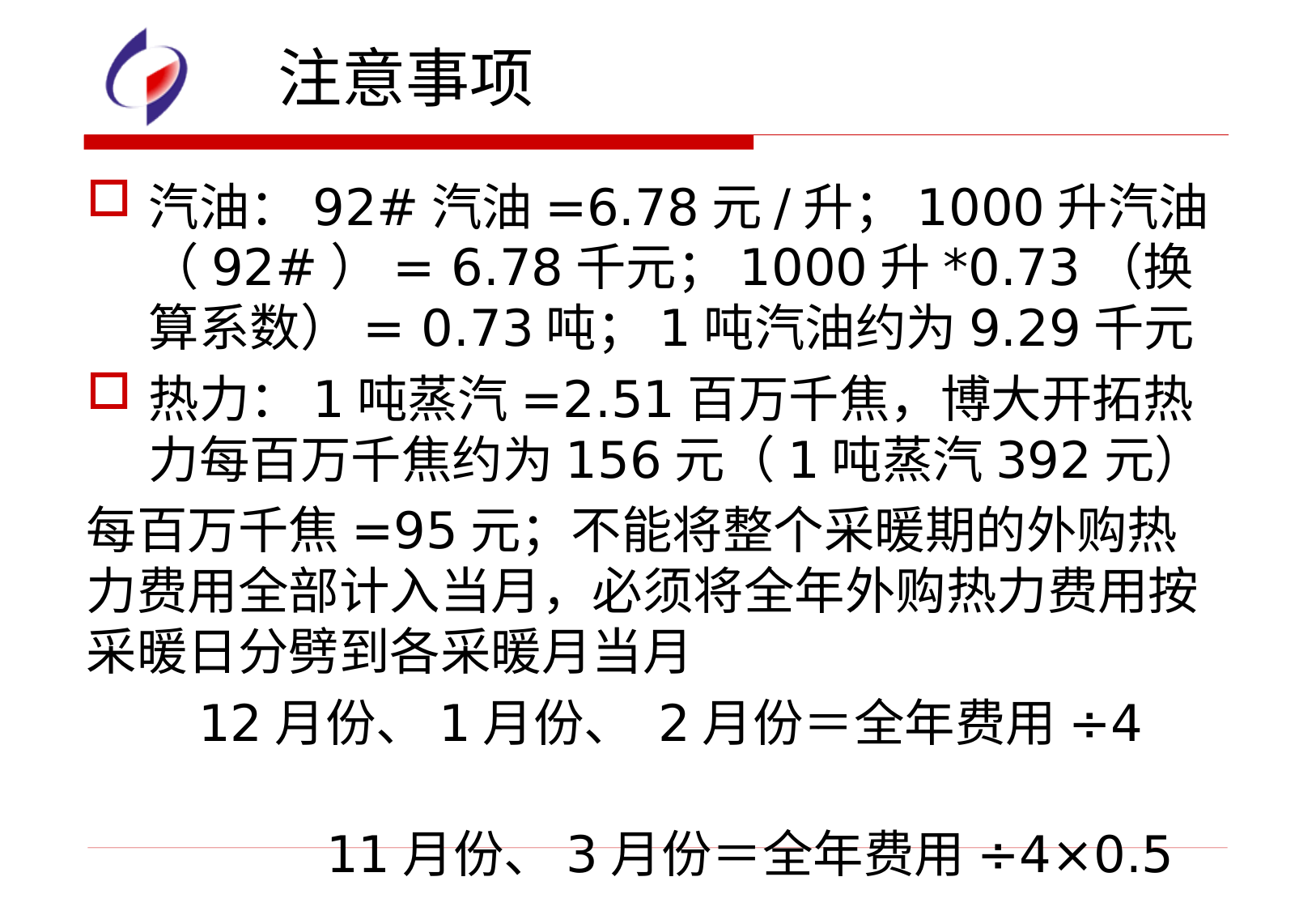

# 注意事项
汽油：92#汽油=6.78元/升；1000升汽油（92#）= 6.78千元；1000升*0.73（换算系数）= 0.73吨；1吨汽油约为9.29千元
热力：1吨蒸汽=2.51百万千焦，博大开拓热力每百万千焦约为156元（1吨蒸汽392元）
每百万千焦=95元；不能将整个采暖期的外购热力费用全部计入当月，必须将全年外购热力费用按采暖日分劈到各采暖月当月
       12月份、1月份、 2月份＝全年费用÷4
               11月份、3月份＝全年费用÷4×0.5